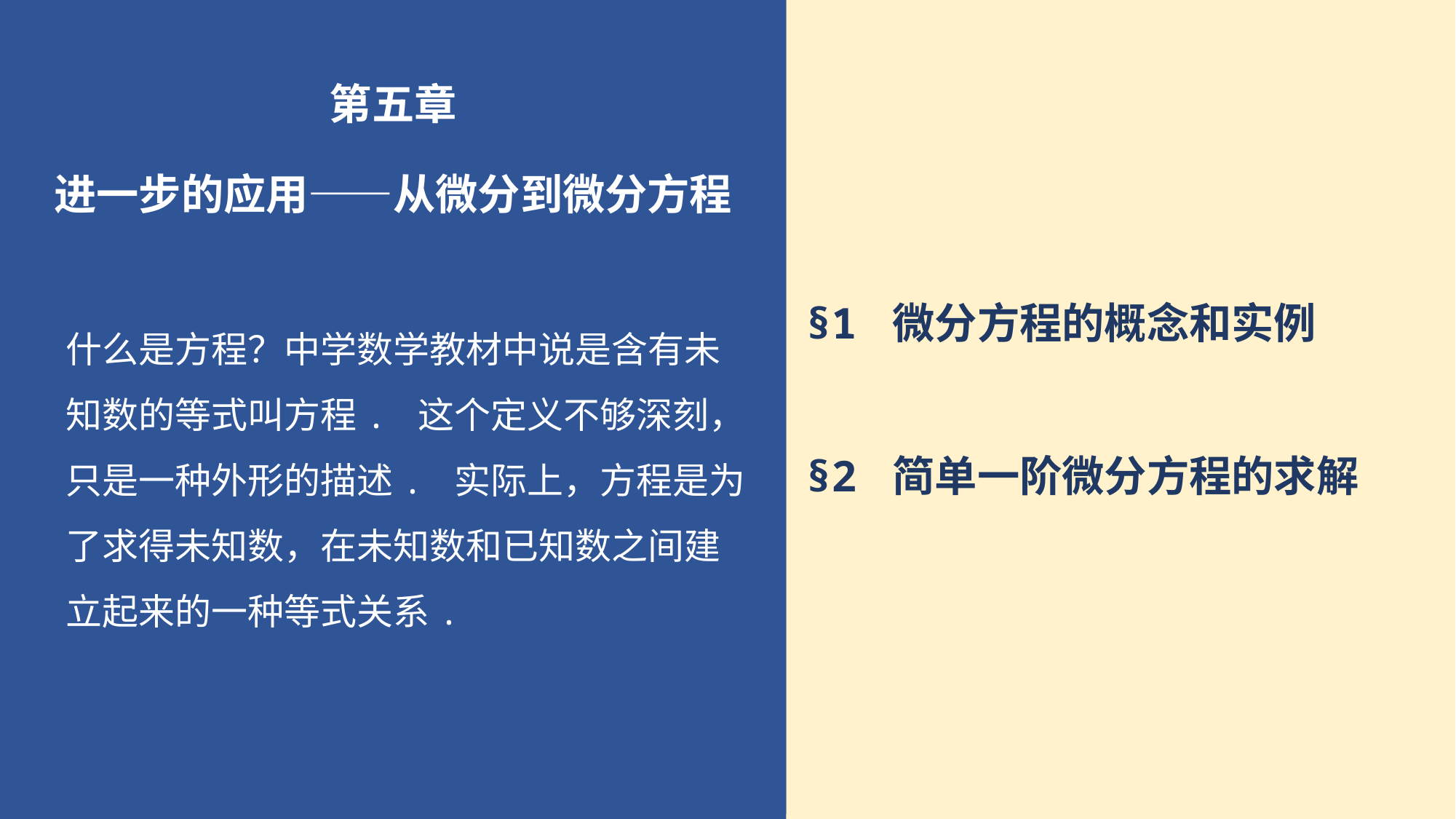

第五章
进一步的应用——从微分到微分方程
§1 微分方程的概念和实例

§2 简单一阶微分方程的求解

什么是方程？中学数学教材中说是含有未知数的等式叫方程. 这个定义不够深刻，只是一种外形的描述. 实际上，方程是为了求得未知数，在未知数和已知数之间建立起来的一种等式关系.